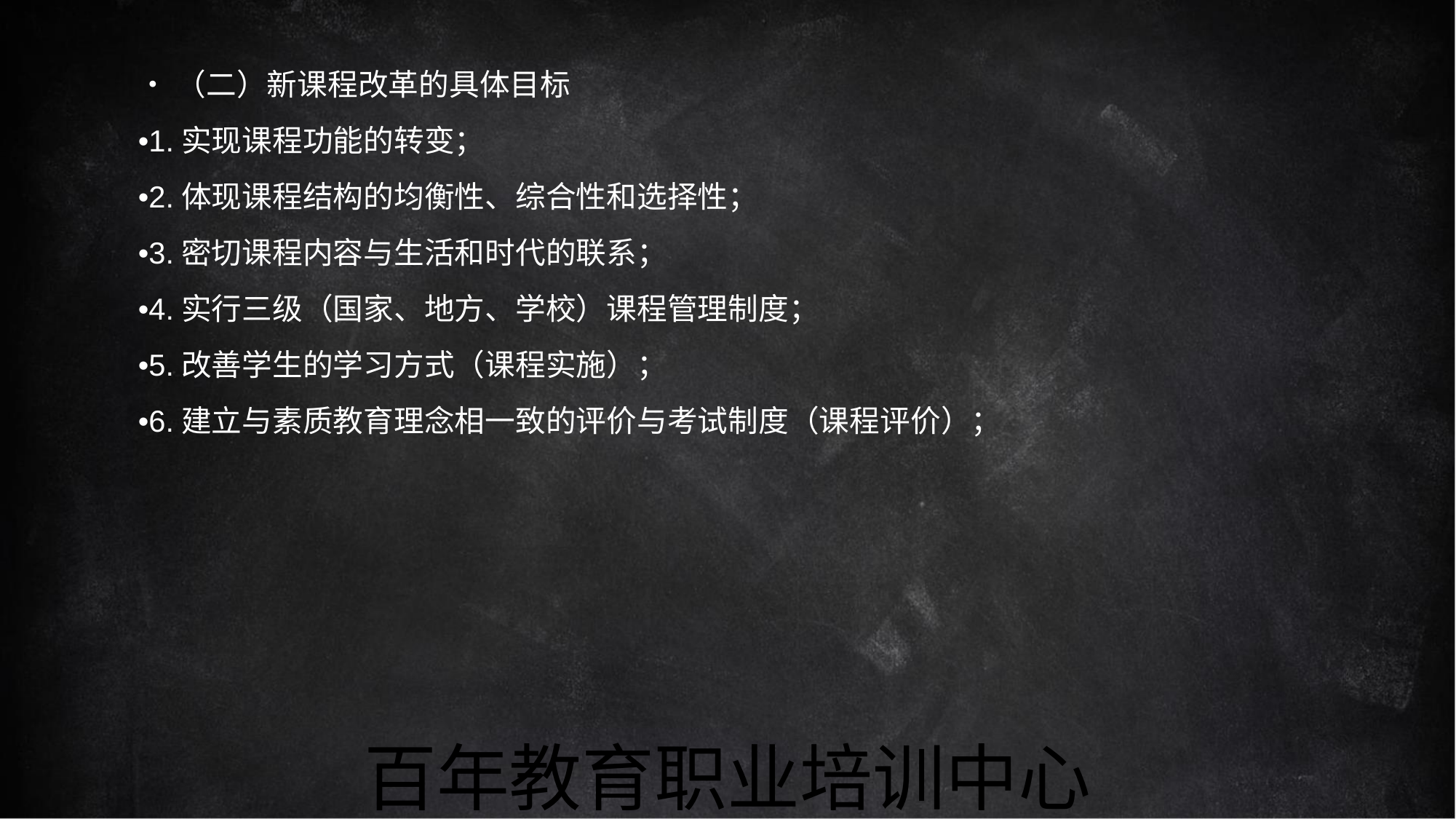

•（二）新课程改革的具体目标
•1.实现课程功能的转变；
•2.体现课程结构的均衡性、综合性和选择性；
•3.密切课程内容与生活和时代的联系；
•4.实行三级（国家、地方、学校）课程管理制度；
•5.改善学生的学习方式（课程实施）；
•6.建立与素质教育理念相一致的评价与考试制度（课程评价）；
百年教育职业培训中心